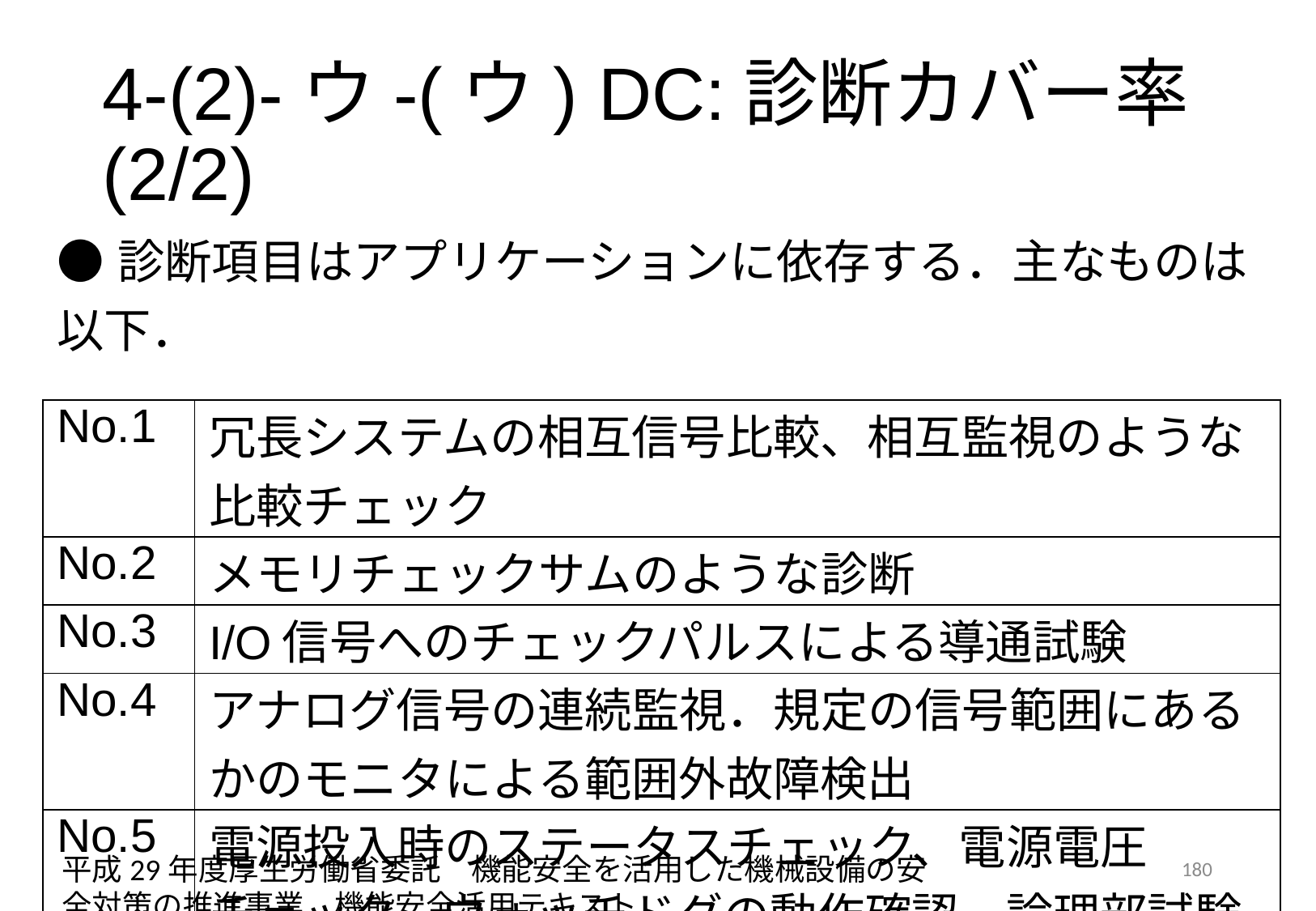

# 4-(2)-ウ-(ウ) DC:診断カバー率(2/2)
| ●診断項目はアプリケーションに依存する．主なものは以下． |  |
| --- | --- |
| No.1 | 冗長システムの相互信号比較、相互監視のような比較チェック |
| No.2 | メモリチェックサムのような診断 |
| No.3 | I/O信号へのチェックパルスによる導通試験 |
| No.4 | アナログ信号の連続監視．規定の信号範囲にあるかのモニタによる範囲外故障検出 |
| No.5 | 電源投入時のステータスチェック、電源電圧チェック、ウォッチドグの動作確認、論理部試験、I/O部動作確認、メモリチェック、アプリケーション特有な仕組みのチェック |
平成29年度厚生労働省委託　機能安全を活用した機械設備の安全対策の推進事業　機能安全活用テキスト
180